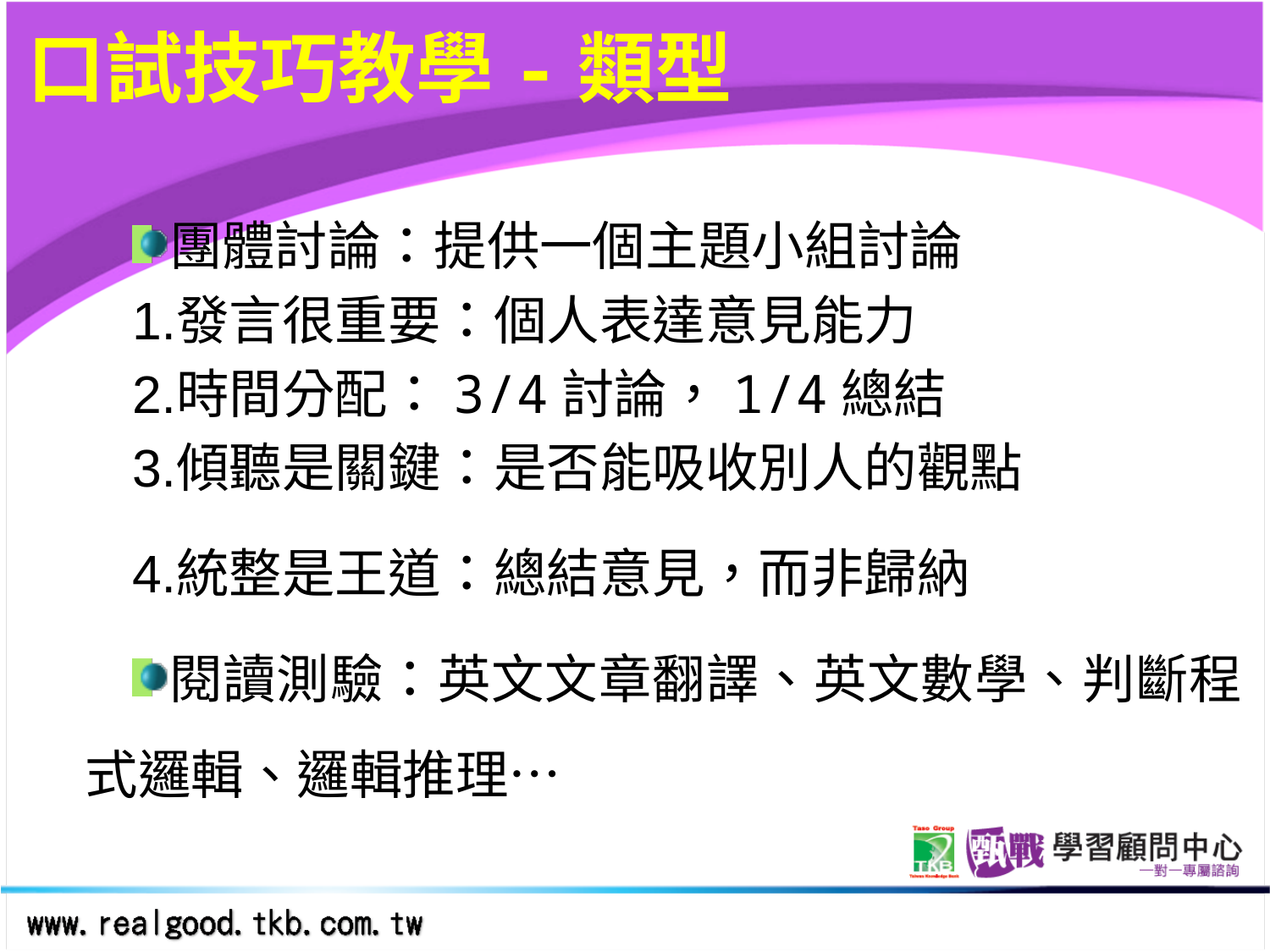

# 口試技巧教學-類型
團體討論：提供一個主題小組討論
發言很重要：個人表達意見能力
時間分配：3/4討論，1/4總結
傾聽是關鍵：是否能吸收別人的觀點
統整是王道：總結意見，而非歸納
閱讀測驗：英文文章翻譯、英文數學、判斷程式邏輯、邏輯推理…